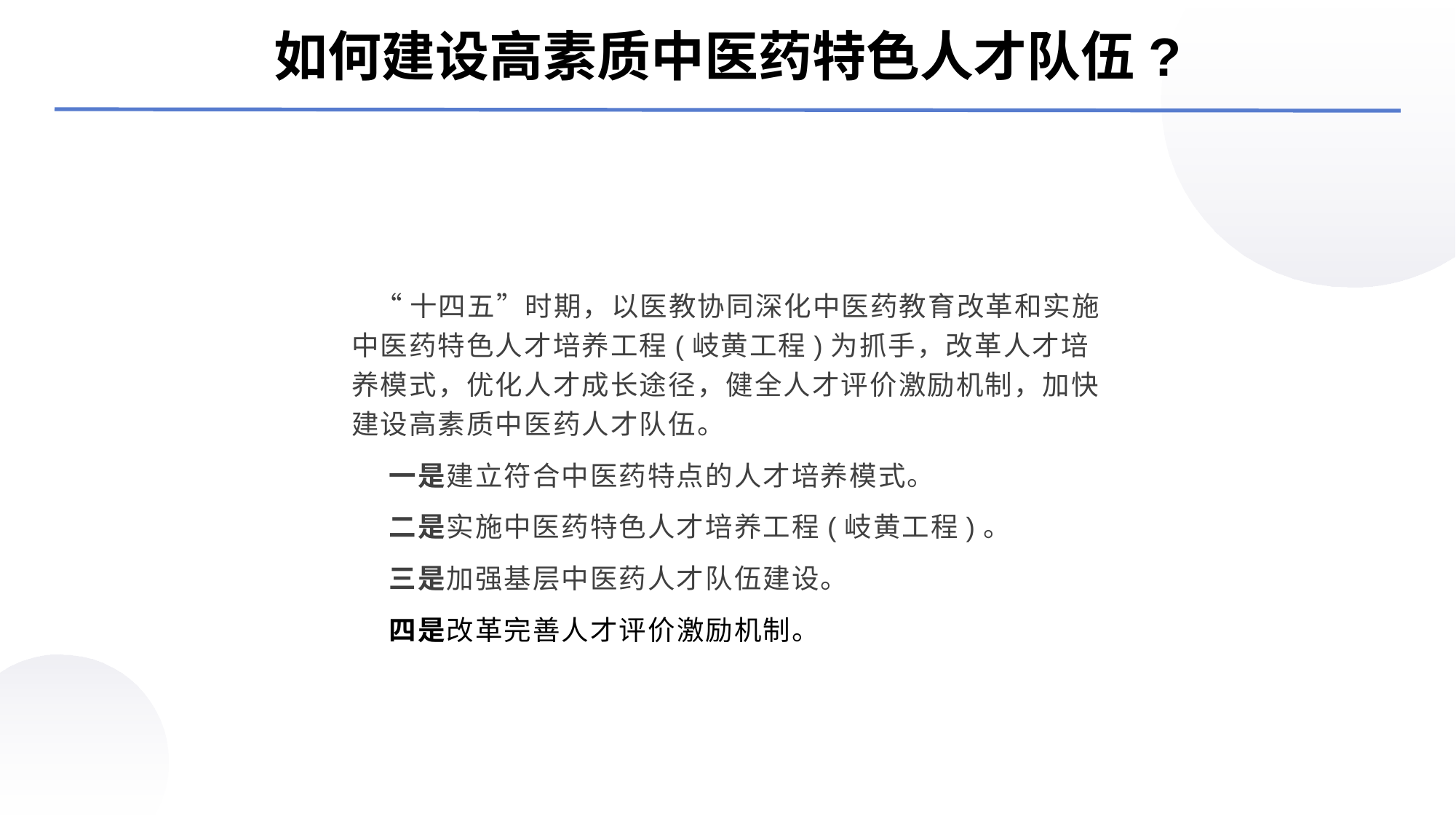

如何建设高素质中医药特色人才队伍?
   “十四五”时期，以医教协同深化中医药教育改革和实施中医药特色人才培养工程(岐黄工程)为抓手，改革人才培养模式，优化人才成长途径，健全人才评价激励机制，加快建设高素质中医药人才队伍。
    一是建立符合中医药特点的人才培养模式。
    二是实施中医药特色人才培养工程(岐黄工程)。
    三是加强基层中医药人才队伍建设。
    四是改革完善人才评价激励机制。